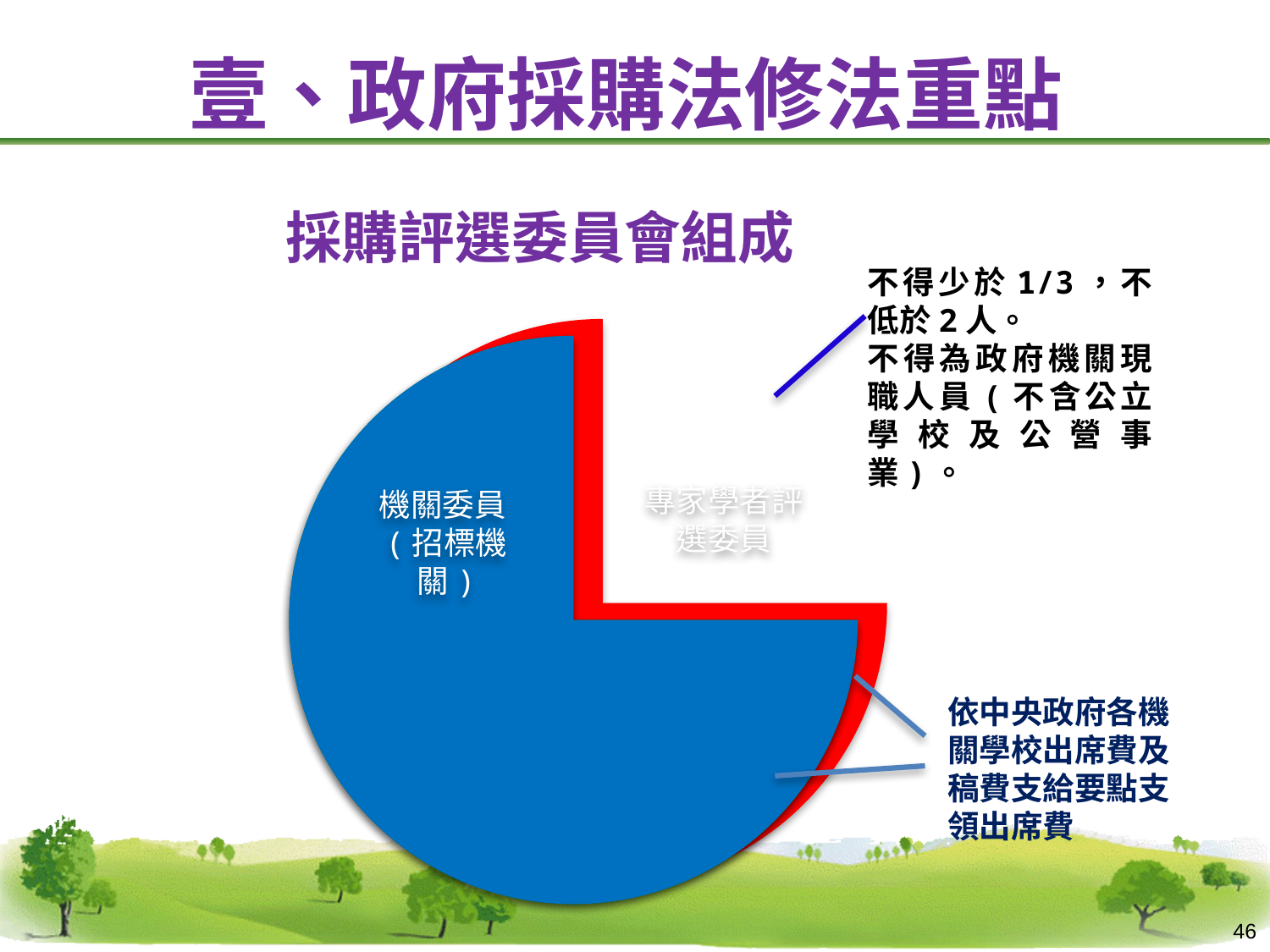

壹、政府採購法修法重點
採購評選委員會組成
專家學者評選委員
機關委員(招標機關以外之機關)
機關委員(招標機關)
不得少於1/3，不低於2人。
不得為政府機關現職人員(不含公立學校及公營事業)。
依中央政府各機關學校出席費及稿費支給要點支領出席費
46